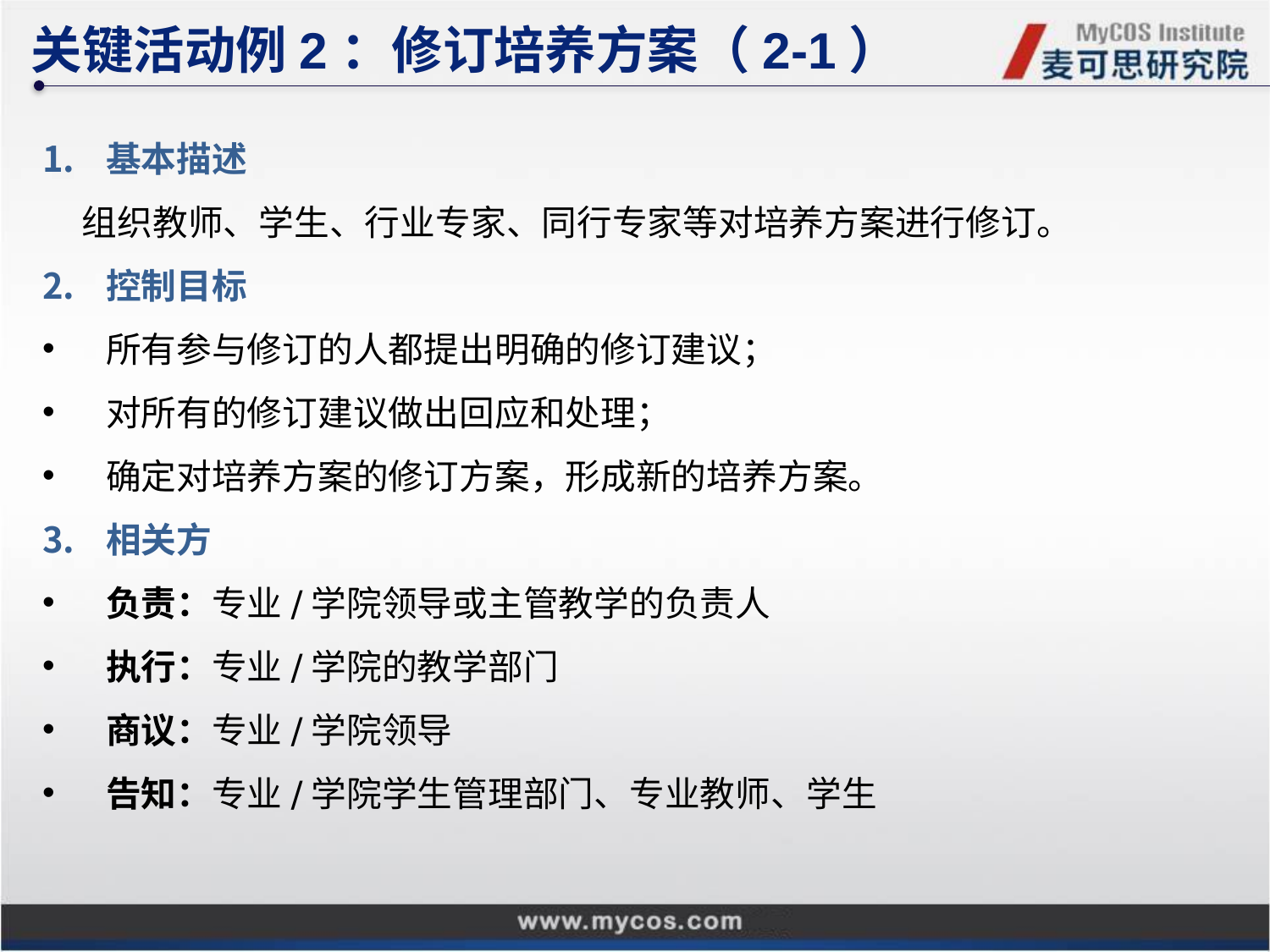

关键活动例2：修订培养方案（2-1）
基本描述
    组织教师、学生、行业专家、同行专家等对培养方案进行修订。
控制目标
所有参与修订的人都提出明确的修订建议；
对所有的修订建议做出回应和处理；
确定对培养方案的修订方案，形成新的培养方案。
相关方
负责：专业/学院领导或主管教学的负责人
执行：专业/学院的教学部门
商议：专业/学院领导
告知：专业/学院学生管理部门、专业教师、学生